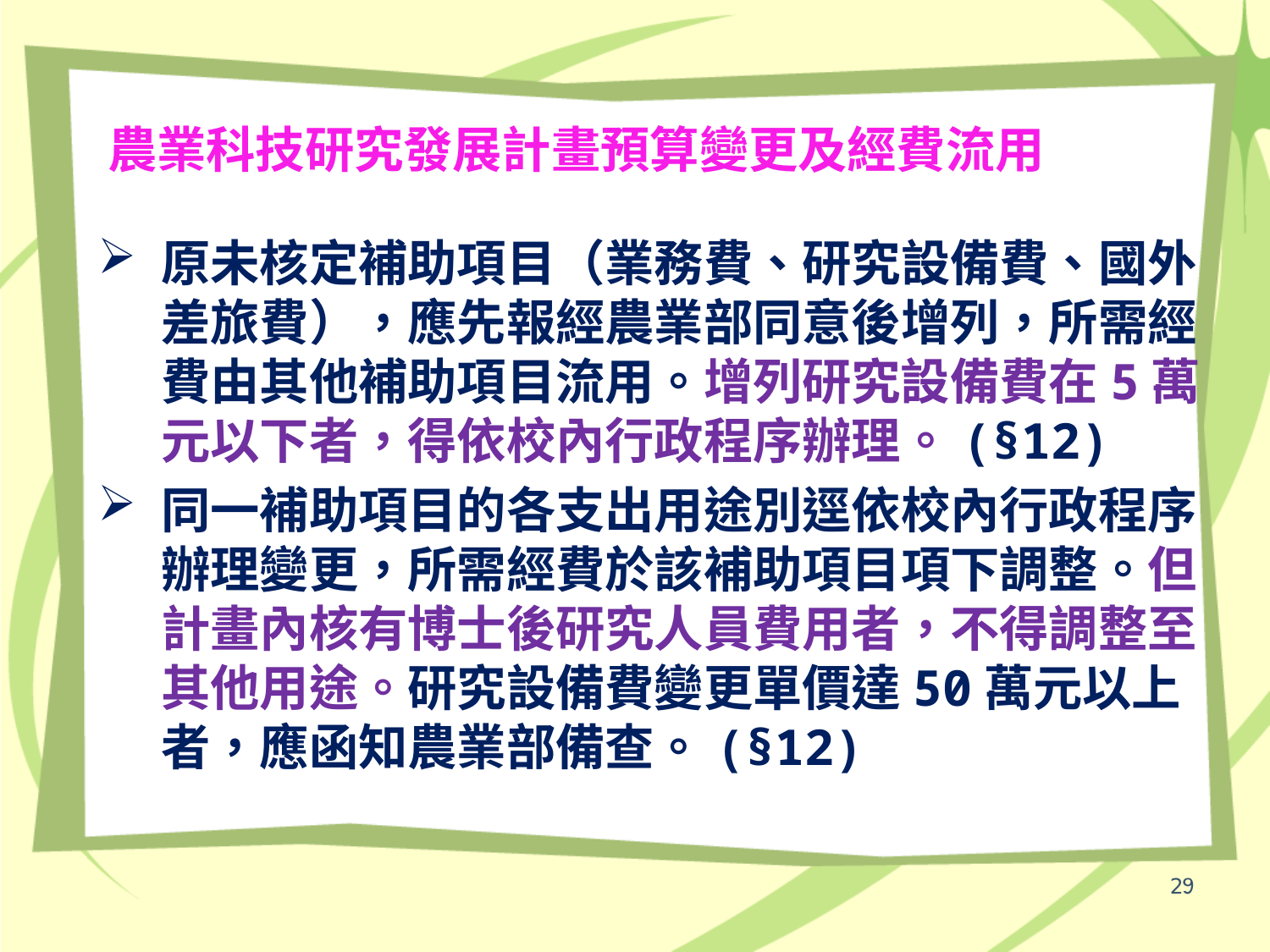

# 農業科技研究發展計畫預算變更及經費流用
原未核定補助項目（業務費、研究設備費、國外差旅費），應先報經農業部同意後增列，所需經費由其他補助項目流用。增列研究設備費在5萬元以下者，得依校內行政程序辦理。(§12)
同一補助項目的各支出用途別逕依校內行政程序辦理變更，所需經費於該補助項目項下調整。但計畫內核有博士後研究人員費用者，不得調整至其他用途。研究設備費變更單價達50萬元以上者，應函知農業部備查。(§12)

29